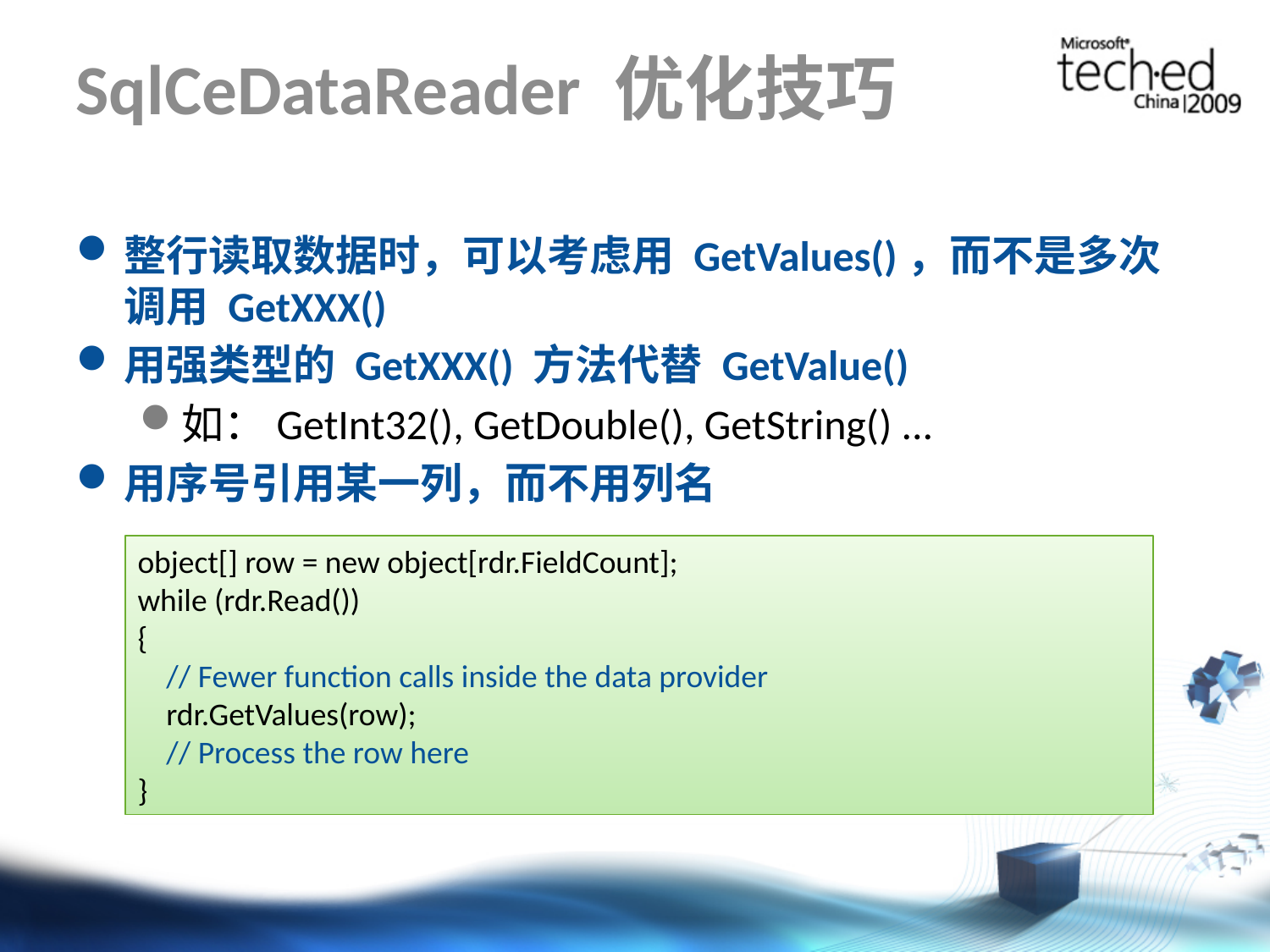

# SqlCeDataReader 优化技巧
整行读取数据时，可以考虑用 GetValues()，而不是多次调用 GetXXX()
用强类型的 GetXXX() 方法代替 GetValue()
如：GetInt32(), GetDouble(), GetString() ...
用序号引用某一列，而不用列名
object[] row = new object[rdr.FieldCount];
while (rdr.Read())
{
    // Fewer function calls inside the data provider
    rdr.GetValues(row);
    // Process the row here
}